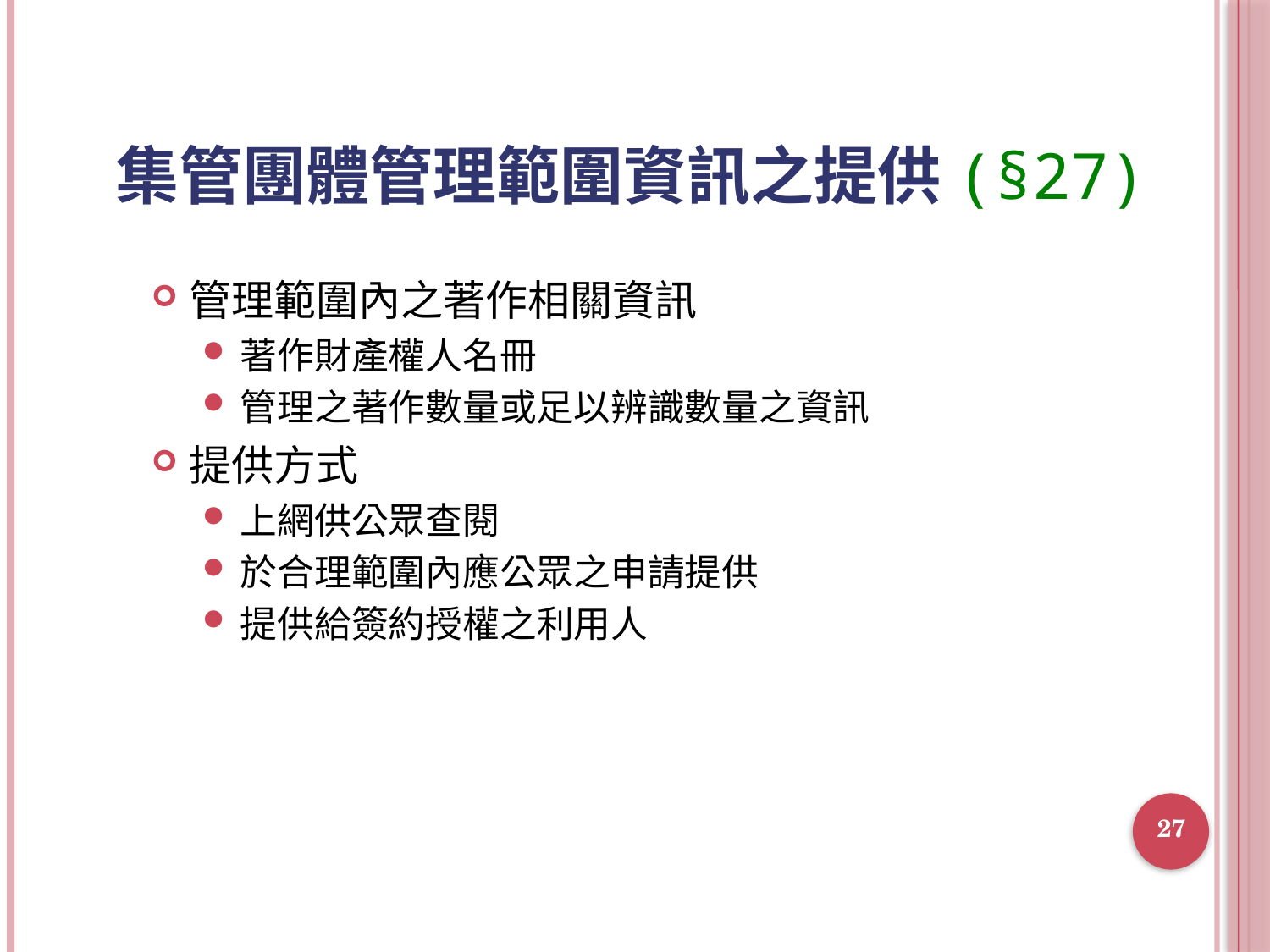

# 集管團體管理範圍資訊之提供(§27)
管理範圍內之著作相關資訊
著作財產權人名冊
管理之著作數量或足以辨識數量之資訊
提供方式
上網供公眾查閱
於合理範圍內應公眾之申請提供
提供給簽約授權之利用人
27